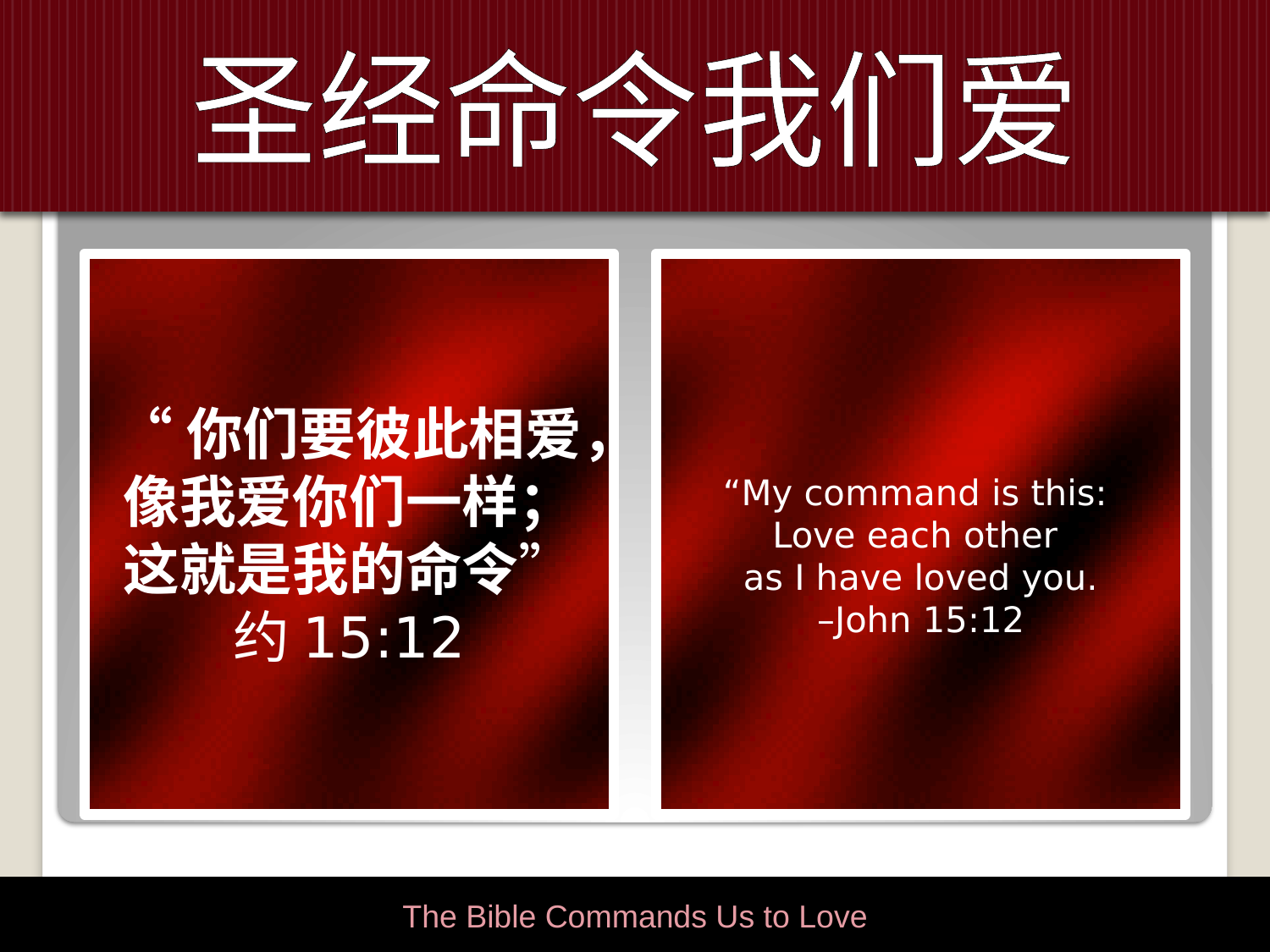

# 圣经命令我们爱
“你们要彼此相爱，像我爱你们一样；这就是我的命令”
约15:12
“My command is this:
Love each other
as I have loved you.
–John 15:12
The Bible Commands Us to Love